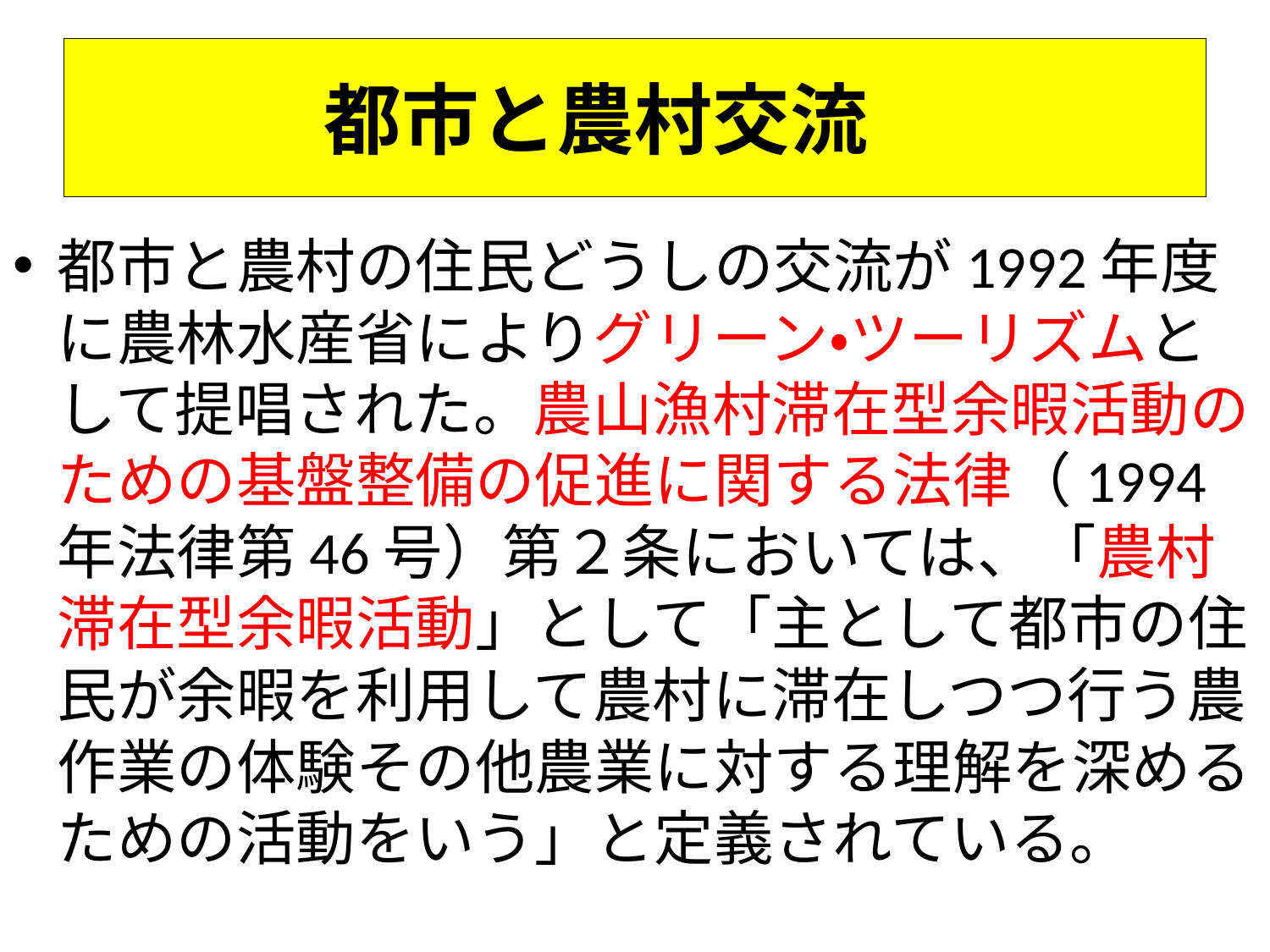

# 都市と農村交流
都市と農村の住民どうしの交流が1992年度に農林水産省によりグリーン・ツーリズムとして提唱された。農山漁村滞在型余暇活動のための基盤整備の促進に関する法律（1994年法律第46号）第２条においては、「農村滞在型余暇活動」として「主として都市の住民が余暇を利用して農村に滞在しつつ行う農作業の体験その他農業に対する理解を深めるための活動をいう」と定義されている。